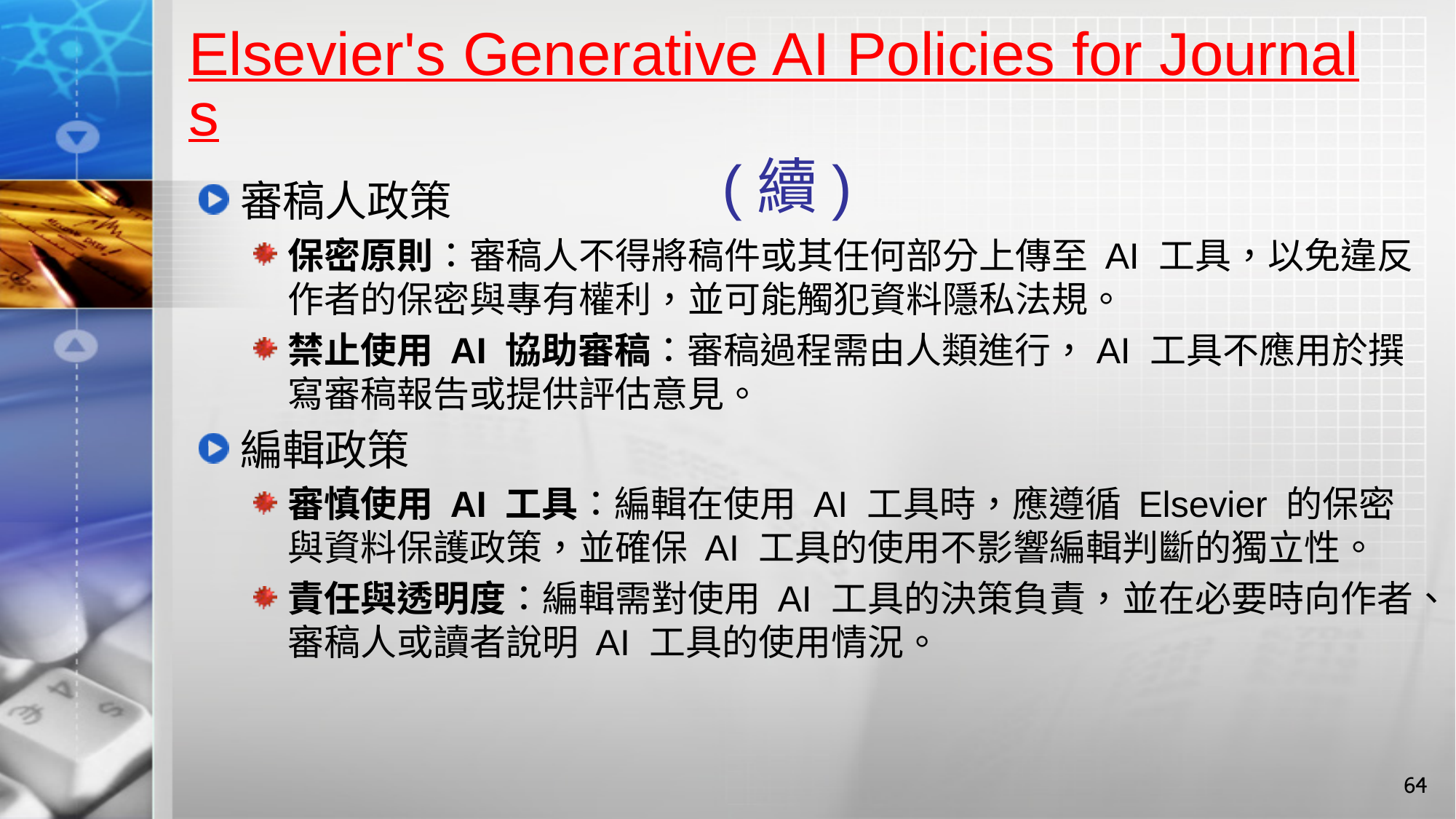

# Elsevier's Generative AI Policies for Journals (續)
審稿人政策
保密原則：審稿人不得將稿件或其任何部分上傳至 AI 工具，以免違反作者的保密與專有權利，並可能觸犯資料隱私法規。
禁止使用 AI 協助審稿：審稿過程需由人類進行，AI 工具不應用於撰寫審稿報告或提供評估意見。
編輯政策
審慎使用 AI 工具：編輯在使用 AI 工具時，應遵循 Elsevier 的保密與資料保護政策，並確保 AI 工具的使用不影響編輯判斷的獨立性。
責任與透明度：編輯需對使用 AI 工具的決策負責，並在必要時向作者、審稿人或讀者說明 AI 工具的使用情況。

64